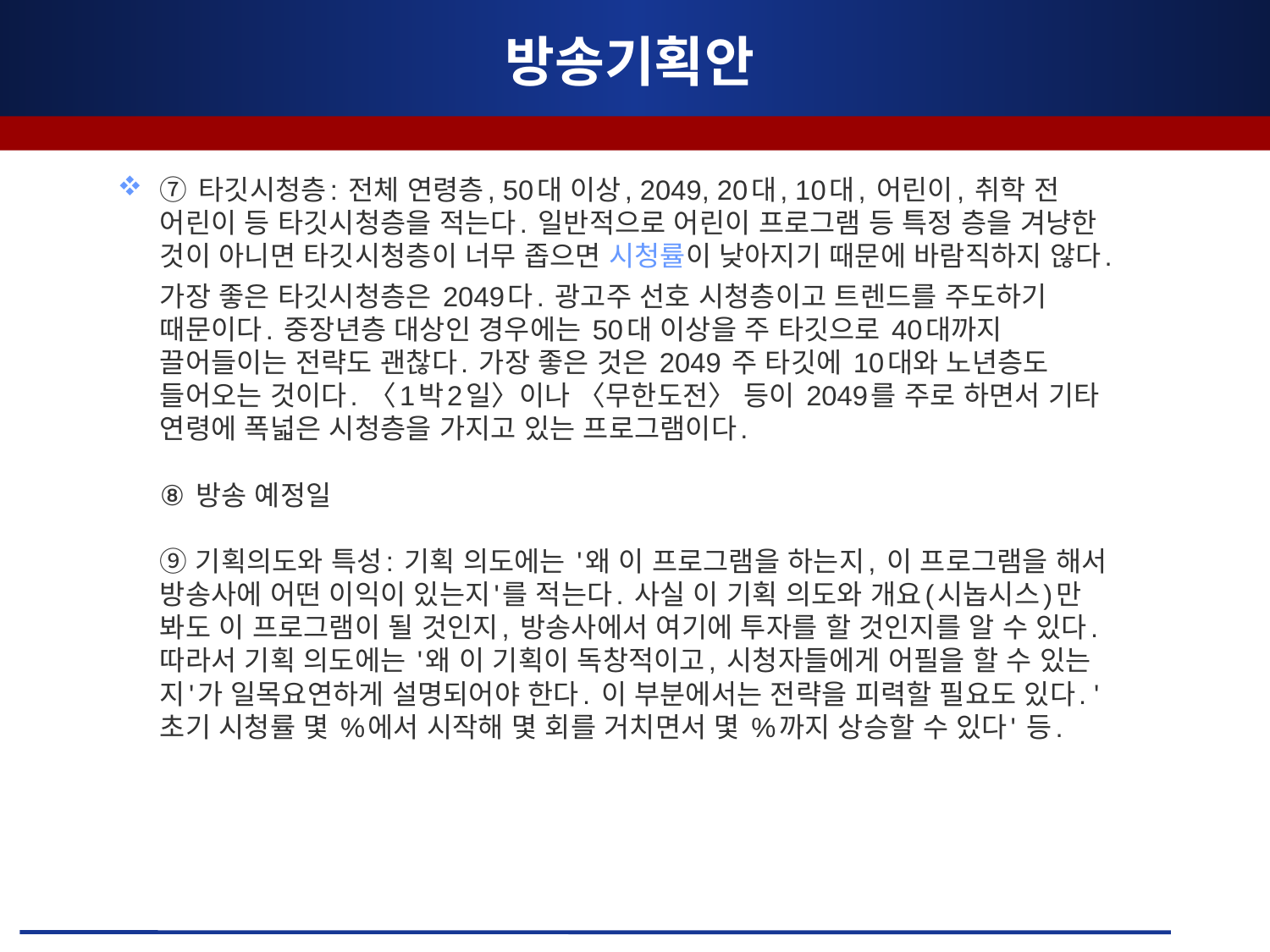

# 방송기획안
⑦ 타깃시청층: 전체 연령층, 50대 이상, 2049, 20대, 10대, 어린이, 취학 전 어린이 등 타깃시청층을 적는다. 일반적으로 어린이 프로그램 등 특정 층을 겨냥한 것이 아니면 타깃시청층이 너무 좁으면 시청률이 낮아지기 때문에 바람직하지 않다. 가장 좋은 타깃시청층은 2049다. 광고주 선호 시청층이고 트렌드를 주도하기 때문이다. 중장년층 대상인 경우에는 50대 이상을 주 타깃으로 40대까지 끌어들이는 전략도 괜찮다. 가장 좋은 것은 2049 주 타깃에 10대와 노년층도 들어오는 것이다. 〈1박2일〉이나 〈무한도전〉 등이 2049를 주로 하면서 기타 연령에 폭넓은 시청층을 가지고 있는 프로그램이다.
⑧ 방송 예정일
⑨ 기획의도와 특성: 기획 의도에는 '왜 이 프로그램을 하는지, 이 프로그램을 해서 방송사에 어떤 이익이 있는지'를 적는다. 사실 이 기획 의도와 개요(시놉시스)만 봐도 이 프로그램이 될 것인지, 방송사에서 여기에 투자를 할 것인지를 알 수 있다. 따라서 기획 의도에는 '왜 이 기획이 독창적이고, 시청자들에게 어필을 할 수 있는지'가 일목요연하게 설명되어야 한다. 이 부분에서는 전략을 피력할 필요도 있다. '초기 시청률 몇 %에서 시작해 몇 회를 거치면서 몇 %까지 상승할 수 있다' 등.